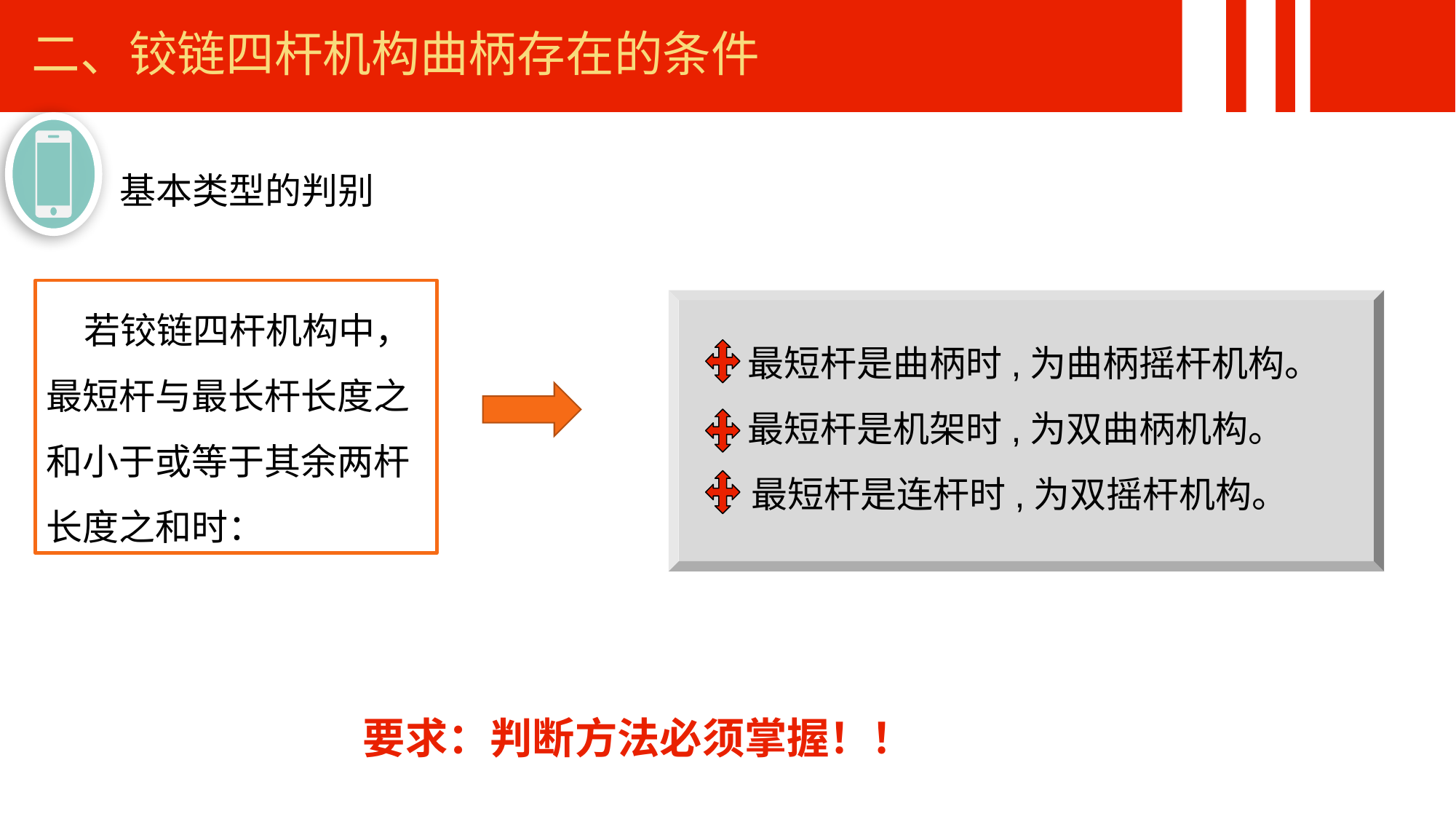

二、铰链四杆机构曲柄存在的条件

基本类型的判别
    若铰链四杆机构中，最短杆与最长杆长度之和小于或等于其余两杆长度之和时：

    最短杆是曲柄时,为曲柄摇杆机构。
    最短杆是机架时,为双曲柄机构。
    最短杆是连杆时,为双摇杆机构。

要求：判断方法必须掌握！！